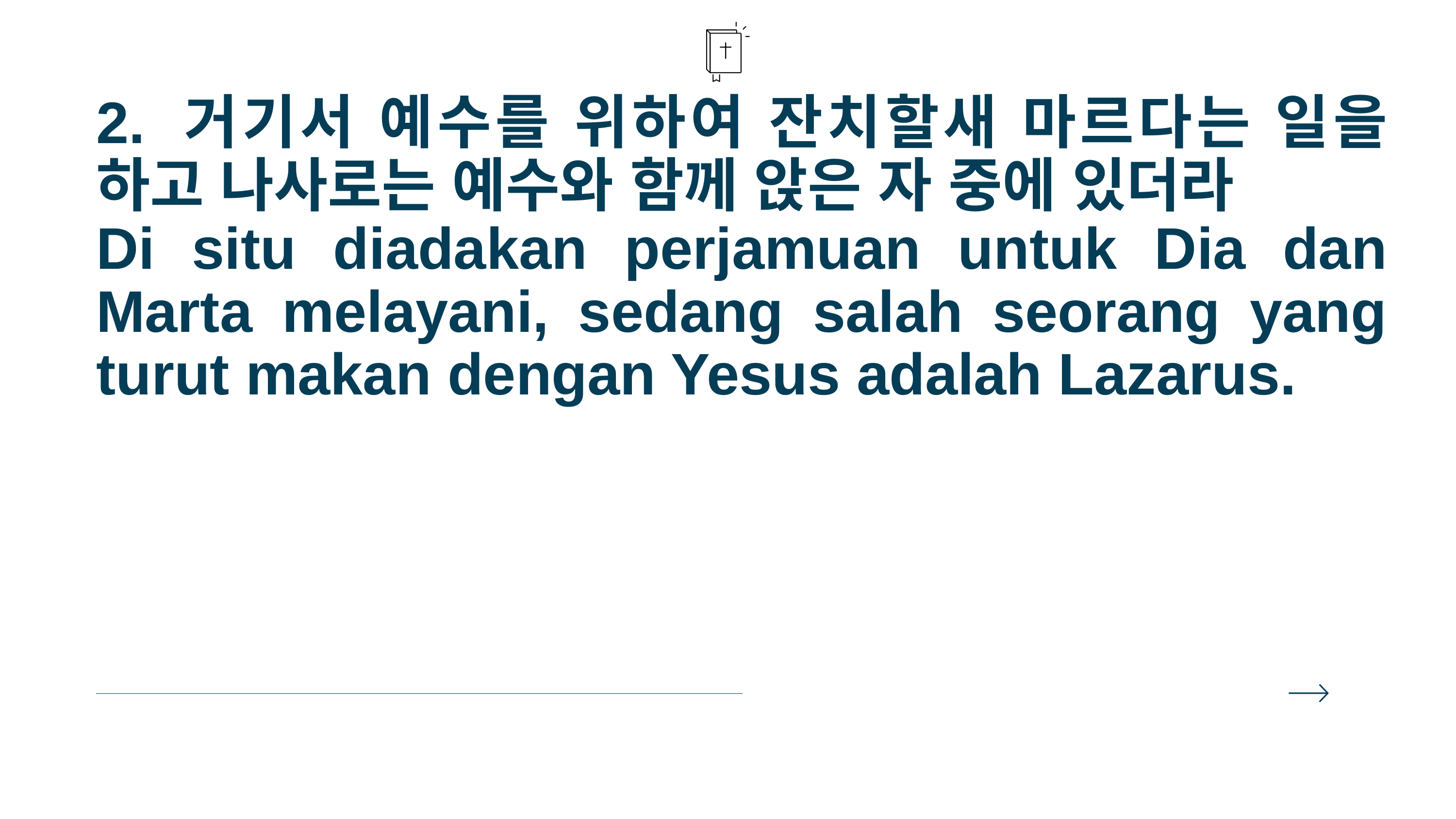

2. 거기서 예수를 위하여 잔치할새 마르다는 일을 하고 나사로는 예수와 함께 앉은 자 중에 있더라
Di situ diadakan perjamuan untuk Dia dan Marta melayani, sedang salah seorang yang turut makan dengan Yesus adalah Lazarus.